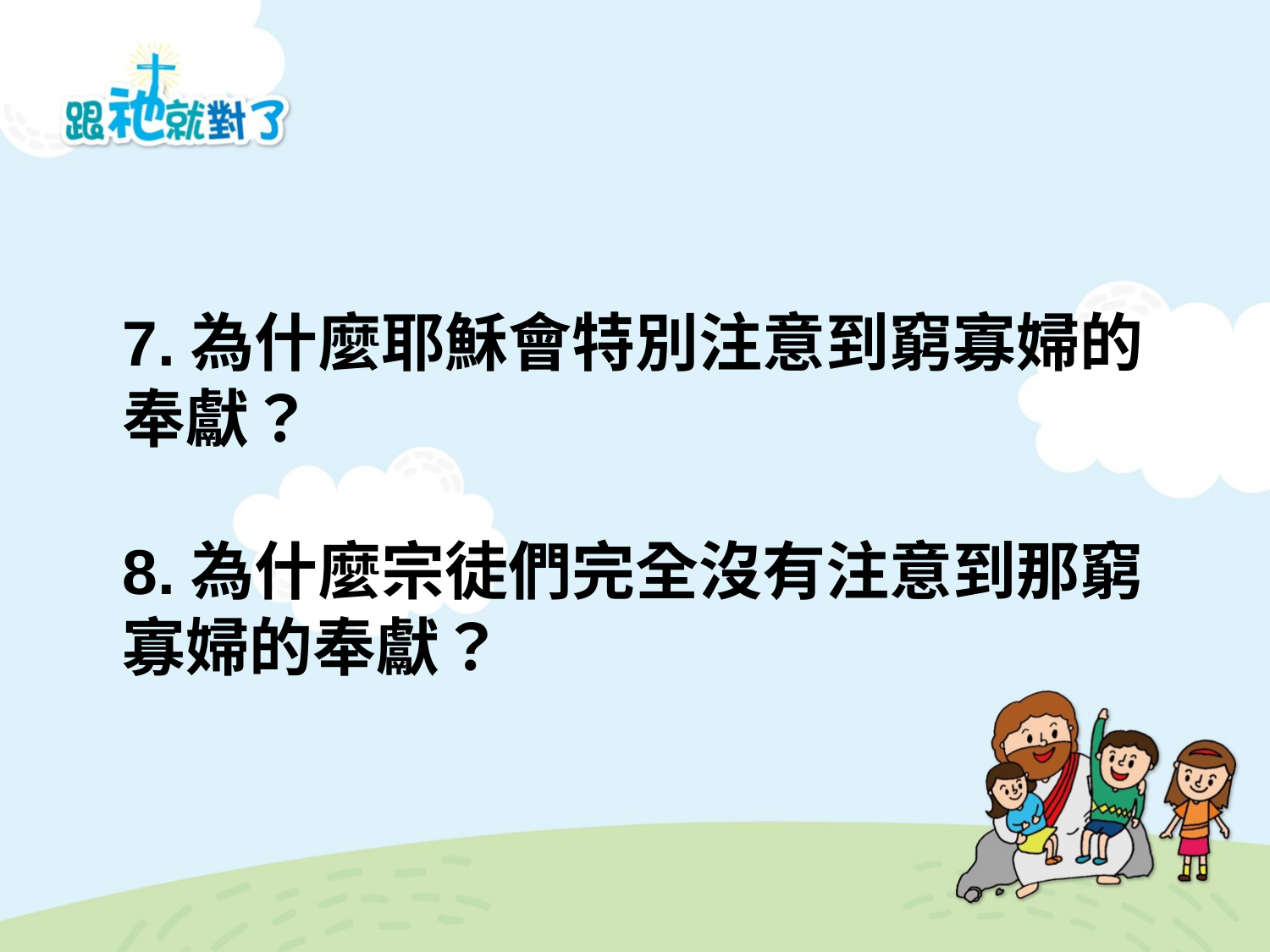

7.為什麼耶穌會特別注意到窮寡婦的奉獻？

8.為什麼宗徒們完全沒有注意到那窮寡婦的奉獻？